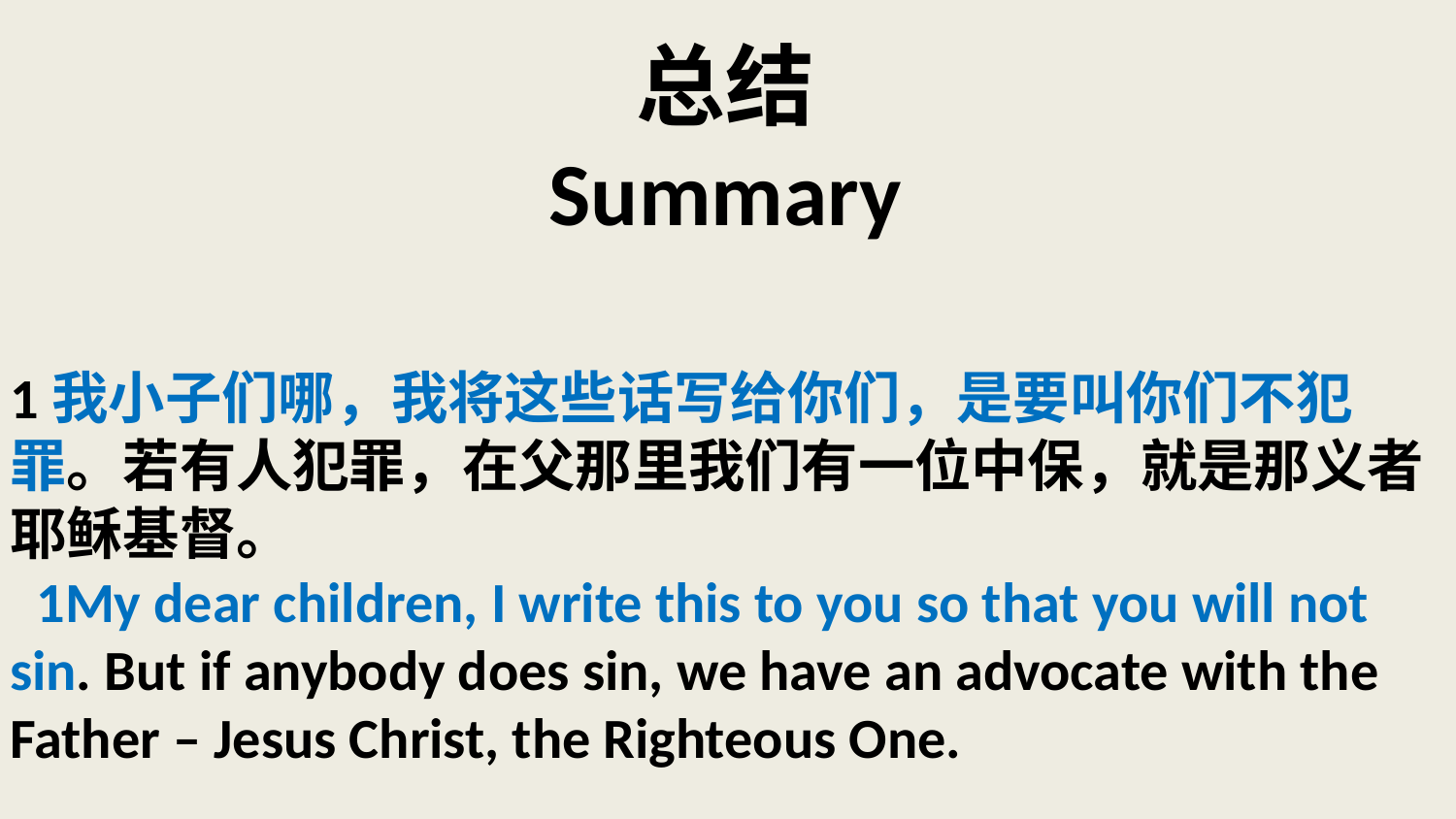

# 总结 Summary

1我小子们哪，我将这些话写给你们，是要叫你们不犯罪。若有人犯罪，在父那里我们有一位中保，就是那义者耶稣基督。
 1My dear children, I write this to you so that you will not sin. But if anybody does sin, we have an advocate with the Father – Jesus Christ, the Righteous One.